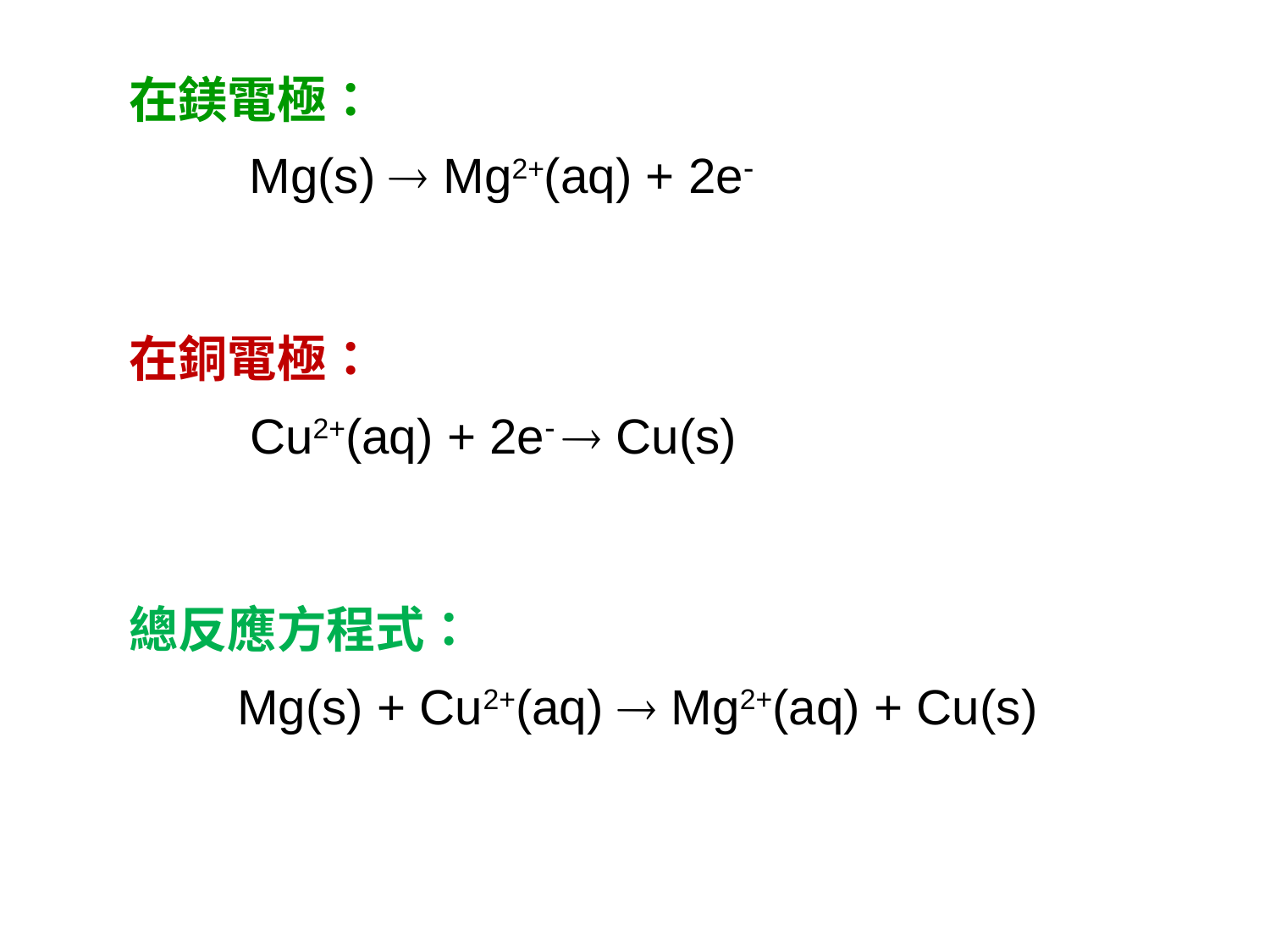

在鎂電極：
Mg(s) → Mg2+(aq) + 2e−
在銅電極：
Cu2+(aq) + 2e− → Cu(s)
總反應方程式：
Mg(s) + Cu2+(aq) → Mg2+(aq) + Cu(s)